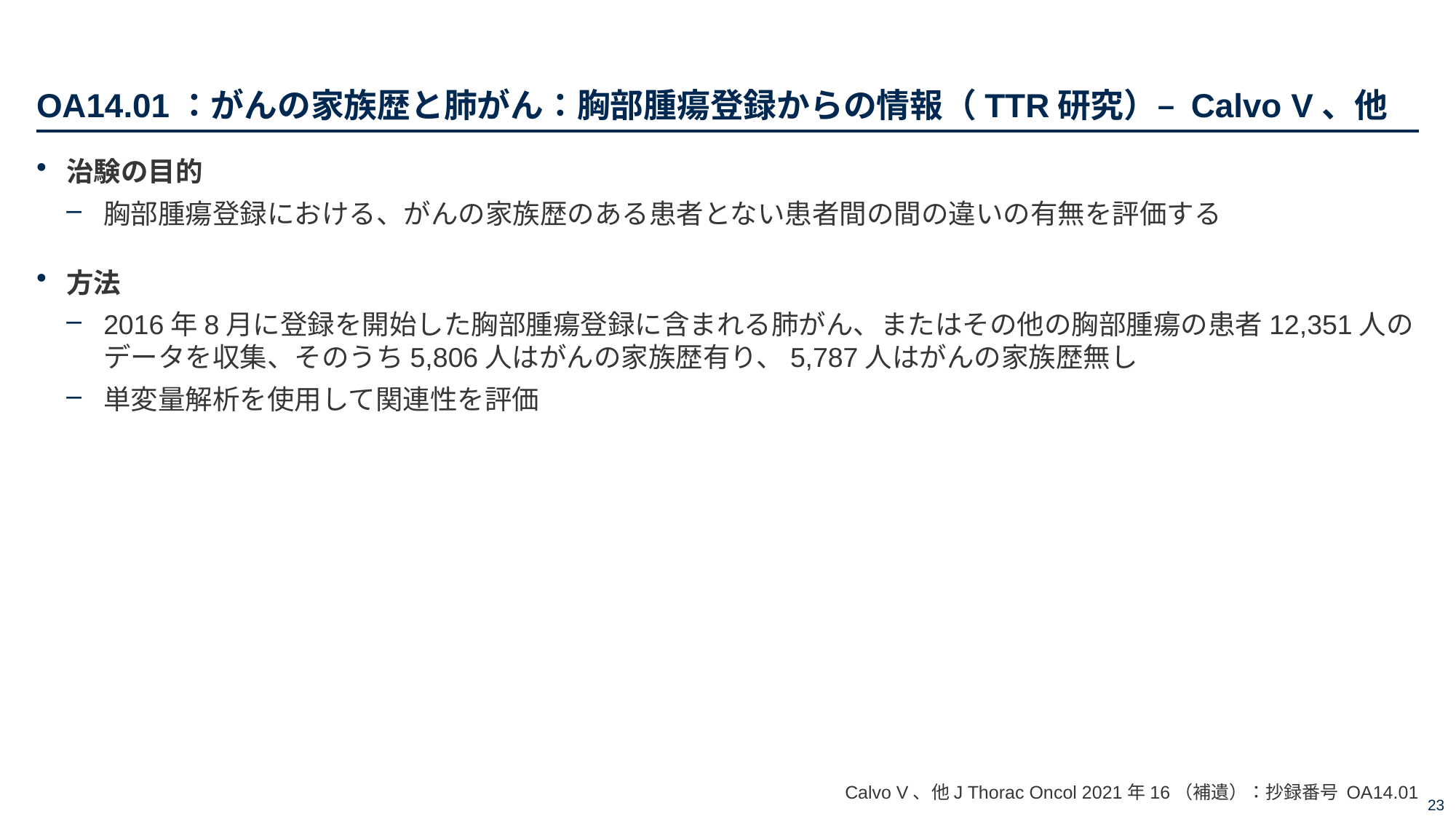

# OA14.01：がんの家族歴と肺がん：胸部腫瘍登録からの情報（TTR研究）– Calvo V、他
治験の目的
胸部腫瘍登録における、がんの家族歴のある患者とない患者間の間の違いの有無を評価する
方法
2016年8月に登録を開始した胸部腫瘍登録に含まれる肺がん、またはその他の胸部腫瘍の患者12,351人のデータを収集、そのうち5,806人はがんの家族歴有り、5,787人はがんの家族歴無し
単変量解析を使用して関連性を評価
Calvo V、他J Thorac Oncol 2021年16（補遺）：抄録番号 OA14.01